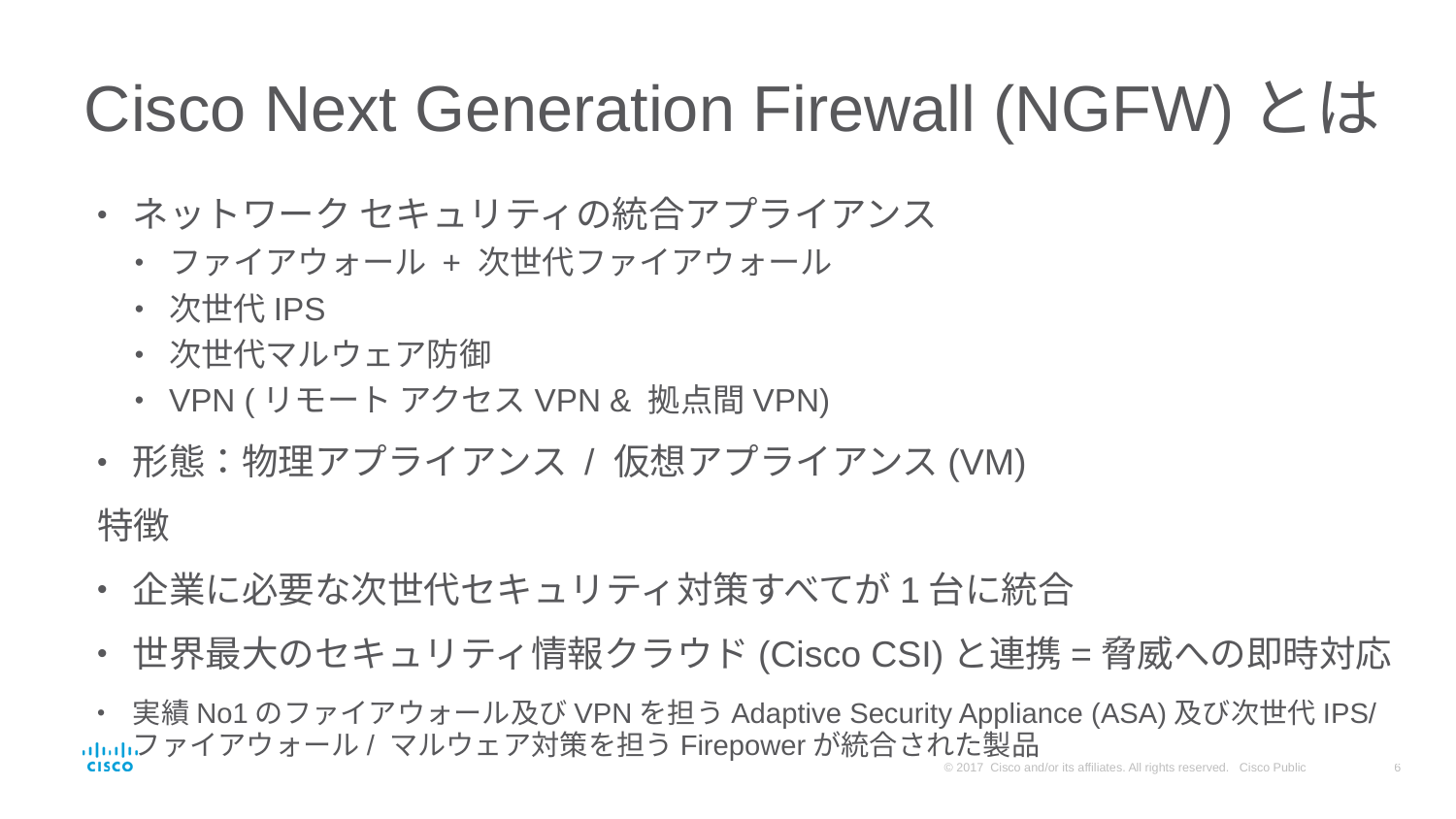

# Cisco Next Generation Firewall (NGFW)とは
ネットワーク セキュリティの統合アプライアンス
ファイアウォール + 次世代ファイアウォール
次世代IPS
次世代マルウェア防御
VPN (リモート アクセスVPN & 拠点間VPN)
形態：物理アプライアンス / 仮想アプライアンス(VM)
特徴
企業に必要な次世代セキュリティ対策すべてが1台に統合
世界最大のセキュリティ情報クラウド(Cisco CSI)と連携=脅威への即時対応
実績No1のファイアウォール及びVPNを担うAdaptive Security Appliance (ASA)及び次世代IPS/
ファイアウォール/ マルウェア対策を担うFirepowerが統合された製品